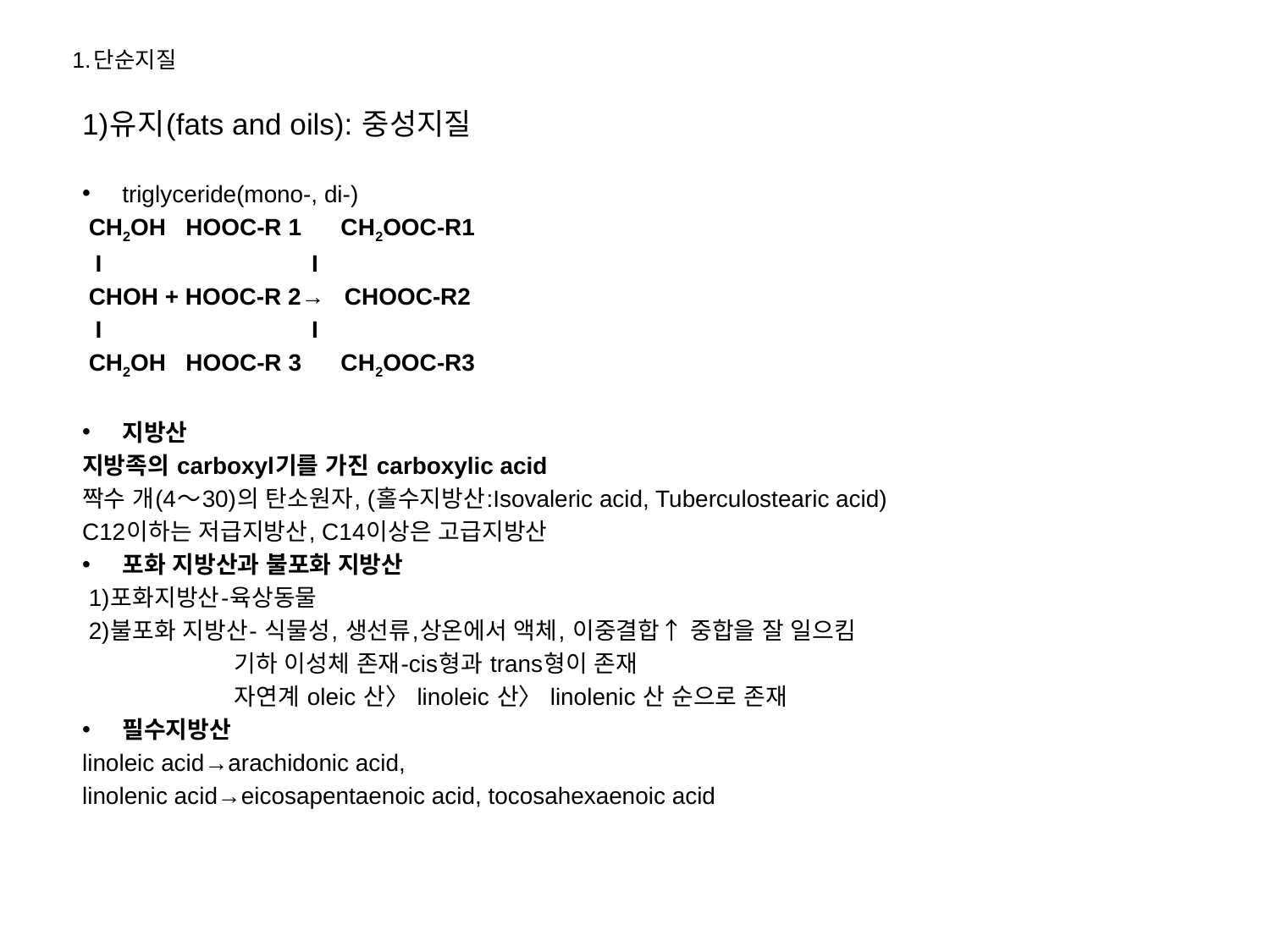

# 1.단순지질
1)유지(fats and oils): 중성지질

triglyceride(mono-, di-)
 CH2OH   HOOC-R 1      CH2OOC-R1
  I                                I
 CHOH + HOOC-R 2→   CHOOC-R2
  I                                I
 CH2OH   HOOC-R 3      CH2OOC-R3

지방산
지방족의 carboxyl기를 가진 carboxylic acid
짝수 개(4～30)의 탄소원자, (홀수지방산:Isovaleric acid, Tuberculostearic acid)
C12이하는 저급지방산, C14이상은 고급지방산
포화 지방산과 불포화 지방산
 1)포화지방산-육상동물
 2)불포화 지방산- 식물성, 생선류,상온에서 액체, 이중결합↑ 중합을 잘 일으킴
                       기하 이성체 존재-cis형과 trans형이 존재
                       자연계 oleic 산〉 linoleic 산〉 linolenic 산 순으로 존재
필수지방산
linoleic acid→arachidonic acid,
linolenic acid→eicosapentaenoic acid, tocosahexaenoic acid